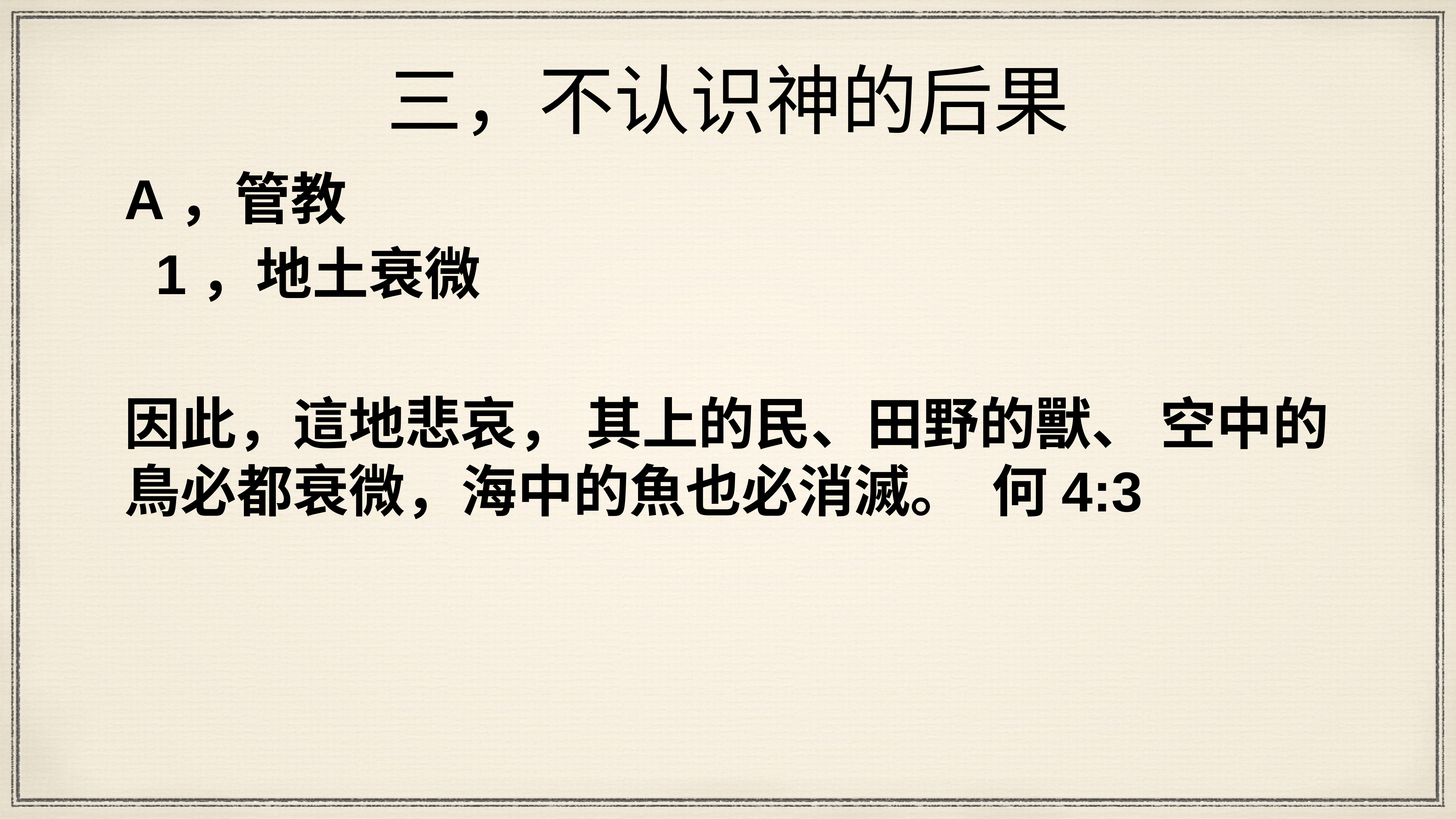

# 三，不认识神的后果
A，管教
  1，地土衰微

因此，這地悲哀， 其上的⺠、田野的獸、 空中的鳥必都衰微，海中的魚也必消滅。  何4:3